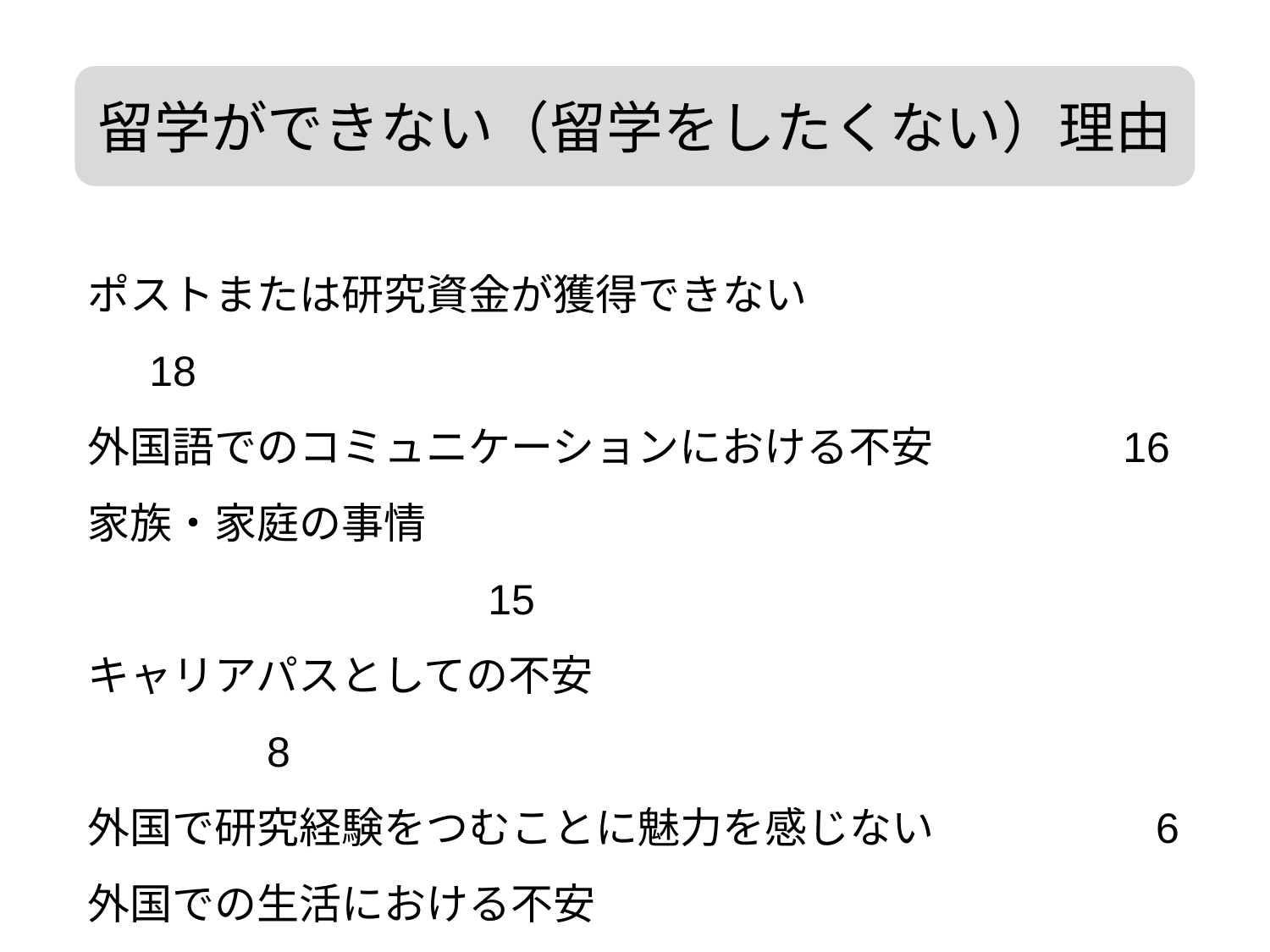

留学ができない（留学をしたくない）理由
ポストまたは研究資金が獲得できない			　　　 18
外国語でのコミュニケーションにおける不安	　　　 16
家族・家庭の事情								　　　 15
キャリアパスとしての不安						　8
外国で研究経験をつむことに魅力を感じない		　6
外国での生活における不安 					　4
現在の仕事の事情									　4
その他											　1